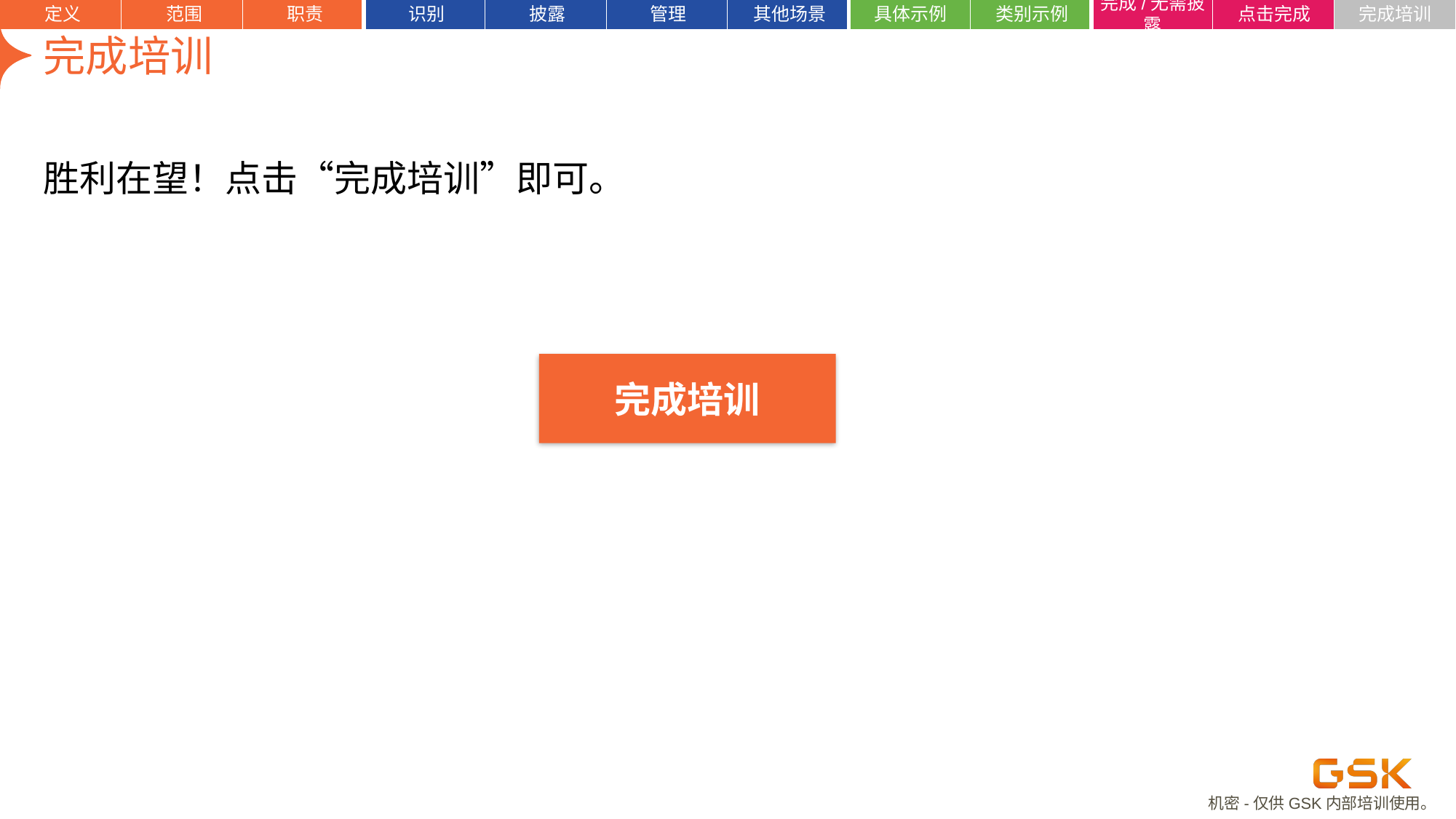

定义
范围
职责
识别
披露
管理
其他场景
具体示例
类别示例
点击完成
完成培训
完成/无需披露
|  |  |  |  |  |  |  |  |  |  |  |  |
| --- | --- | --- | --- | --- | --- | --- | --- | --- | --- | --- | --- |
# 完成培训
胜利在望！点击“完成培训”即可。
完成培训